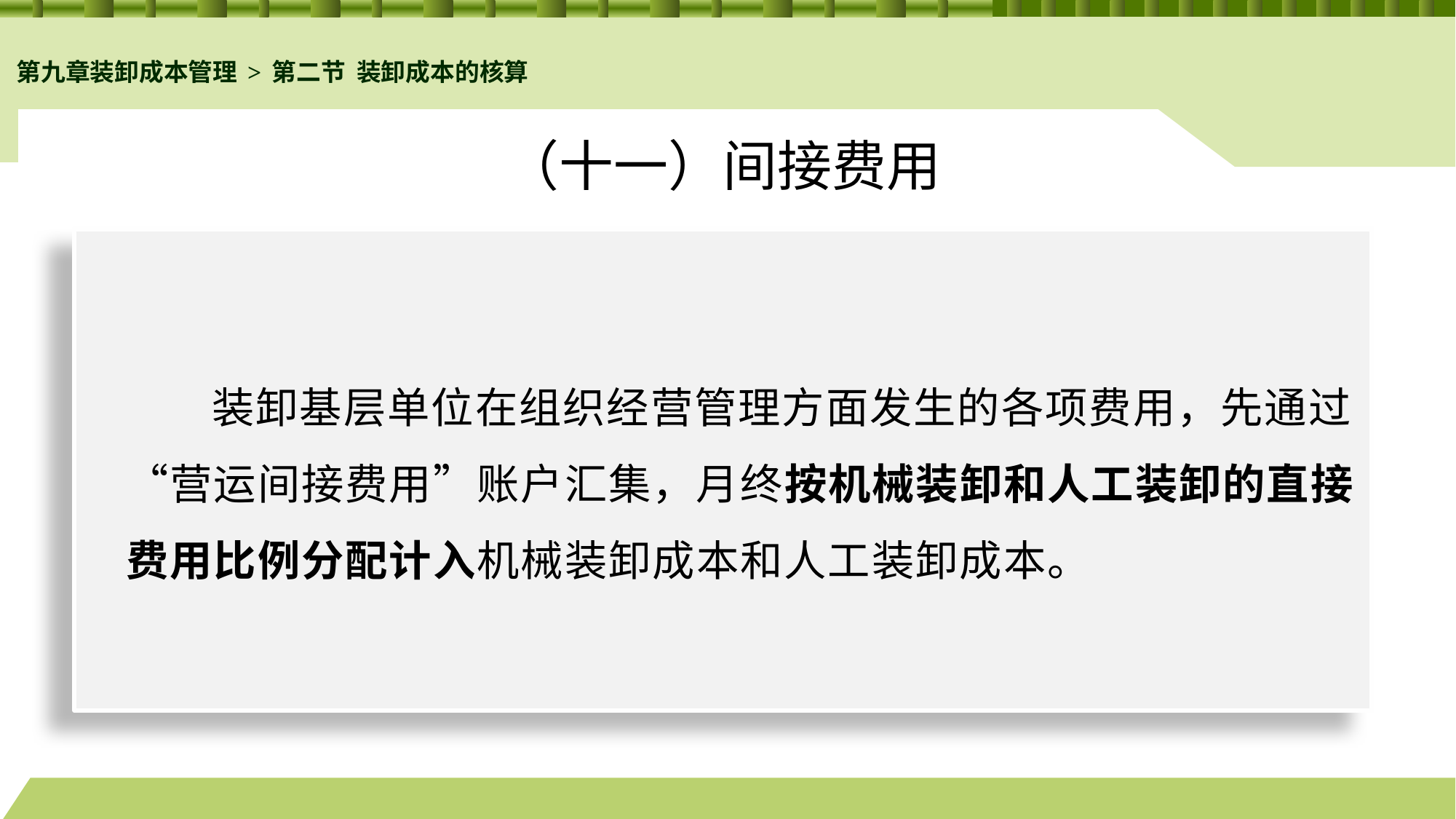

第九章装卸成本管理>第二节  装卸成本的核算
# （十一）间接费用
装卸基层单位在组织经营管理方面发生的各项费用，先通过“营运间接费用”账户汇集，月终按机械装卸和人工装卸的直接费用比例分配计入机械装卸成本和人工装卸成本。